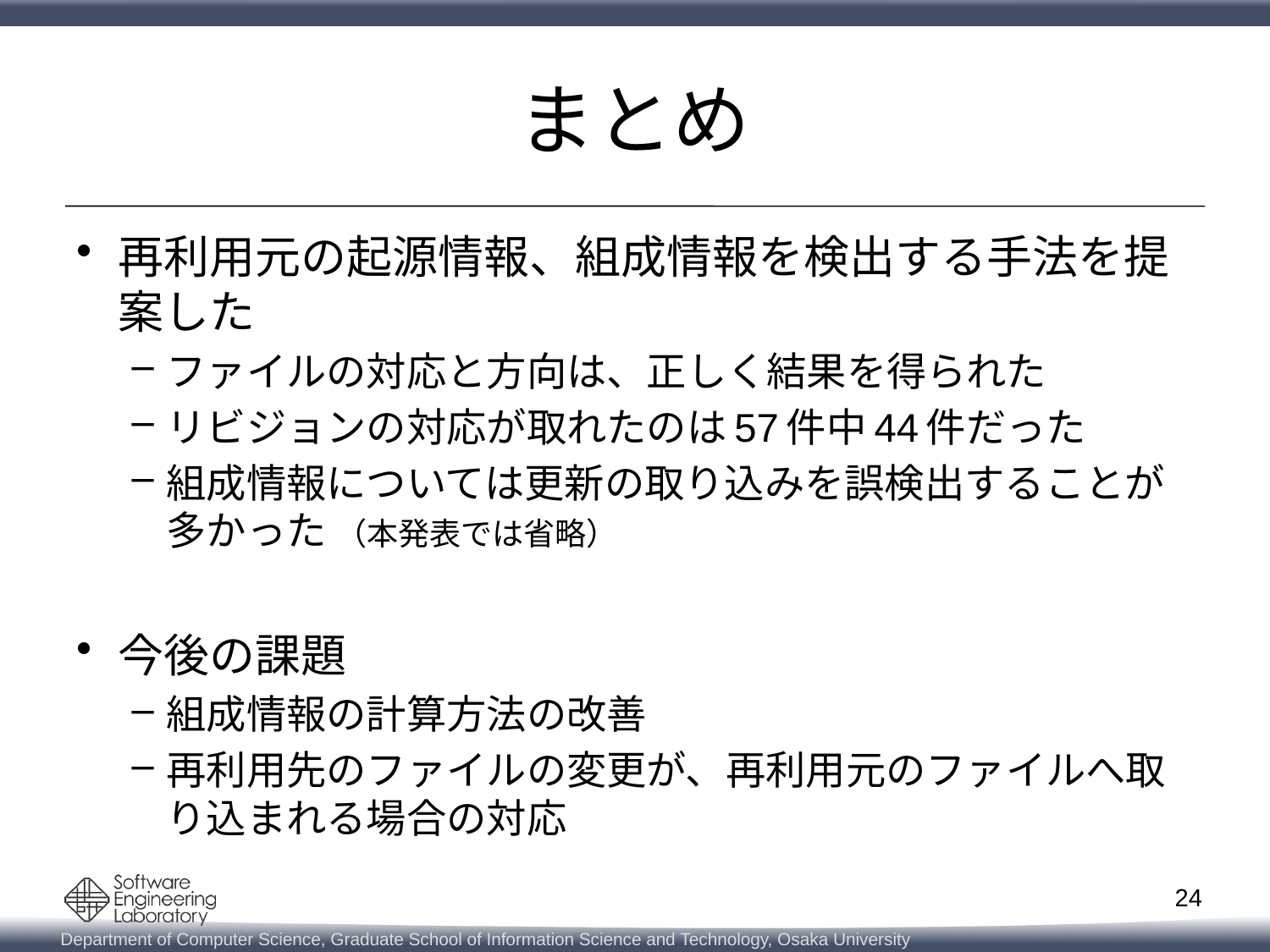

# まとめ
再利用元の起源情報、組成情報を検出する手法を提案した
ファイルの対応と方向は、正しく結果を得られた
リビジョンの対応が取れたのは57件中44件だった
組成情報については更新の取り込みを誤検出することが多かった （本発表では省略）

今後の課題
組成情報の計算方法の改善
再利用先のファイルの変更が、再利用元のファイルへ取り込まれる場合の対応
24